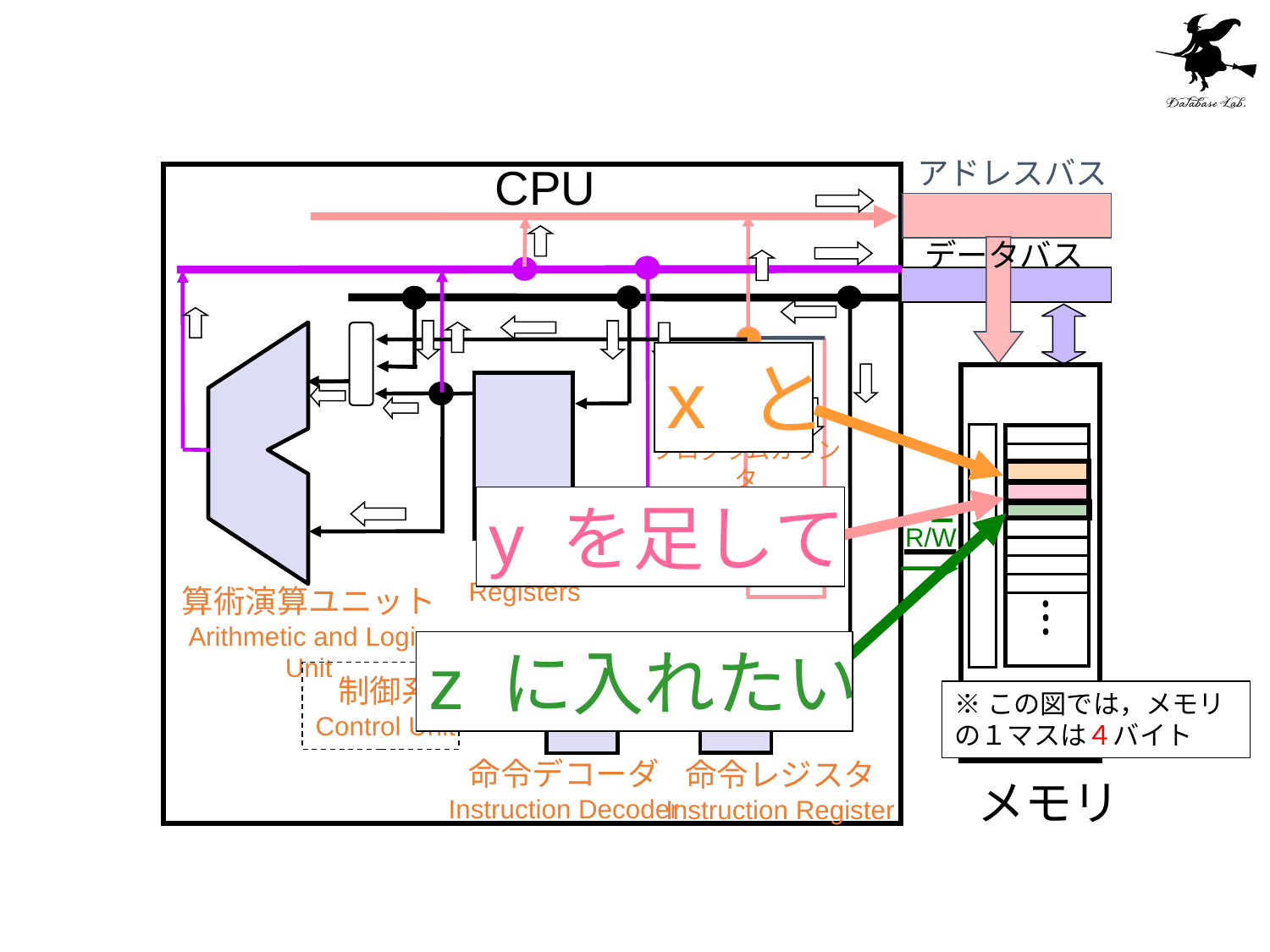

アドレスバス
CPU

データバス

x と

プログラムカウンタ
Program Counter

y を足して

+命令長

R/W

レジスタ
Registers

算術演算ユニット
Arithmetic and Logic Unit

z に入れたい

制御系
Control Unit
※この図では，メモリの１マスは４バイト

命令デコーダ
Instruction Decoder
命令レジスタ
Instruction Register
メモリ